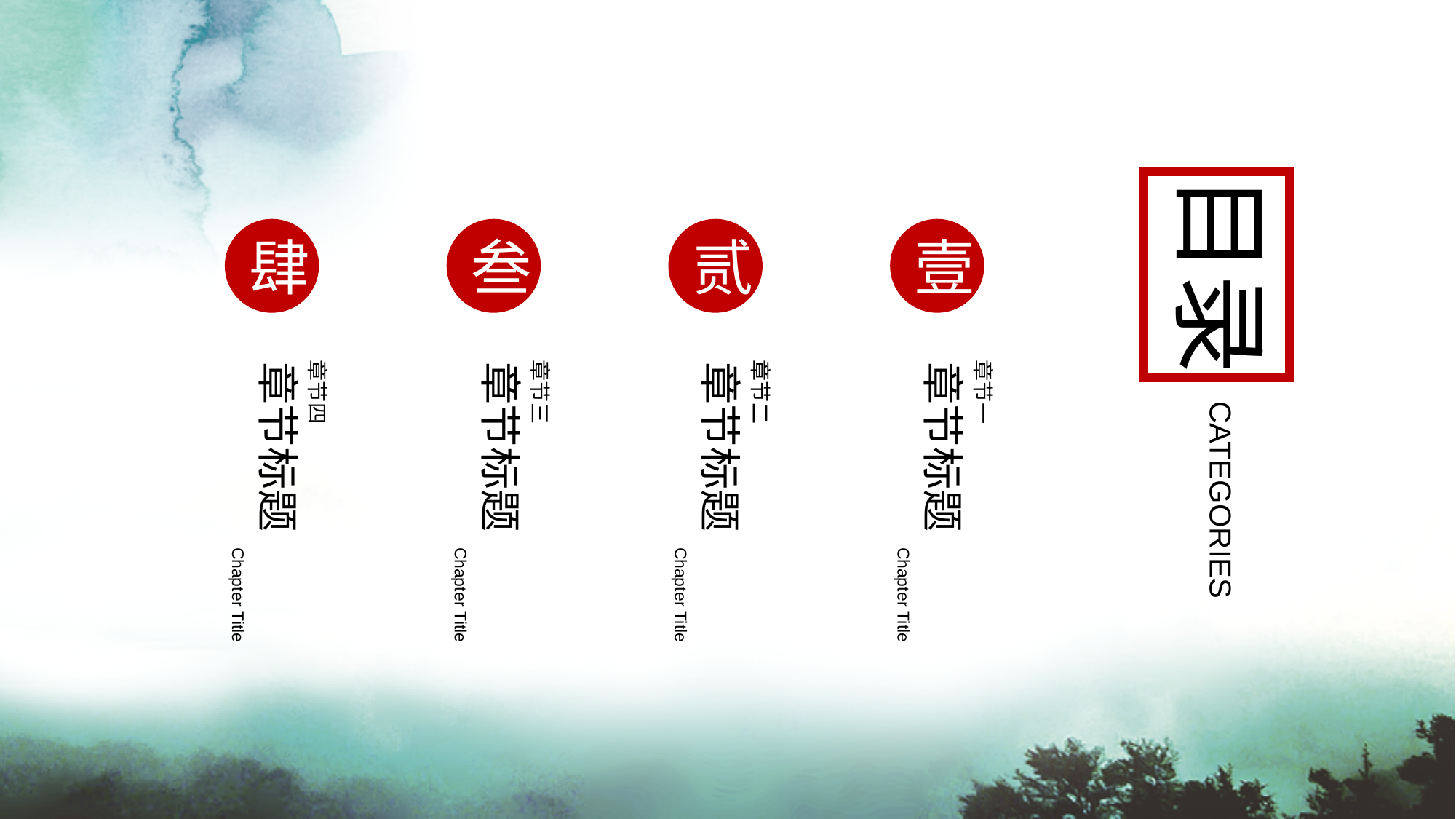

目录

肆
叁
贰
壹
Chapter Title
章节四
章节标题
Chapter Title
章节三
章节标题
Chapter Title
章节二
章节标题
Chapter Title
章节一
章节标题
CATEGORIES